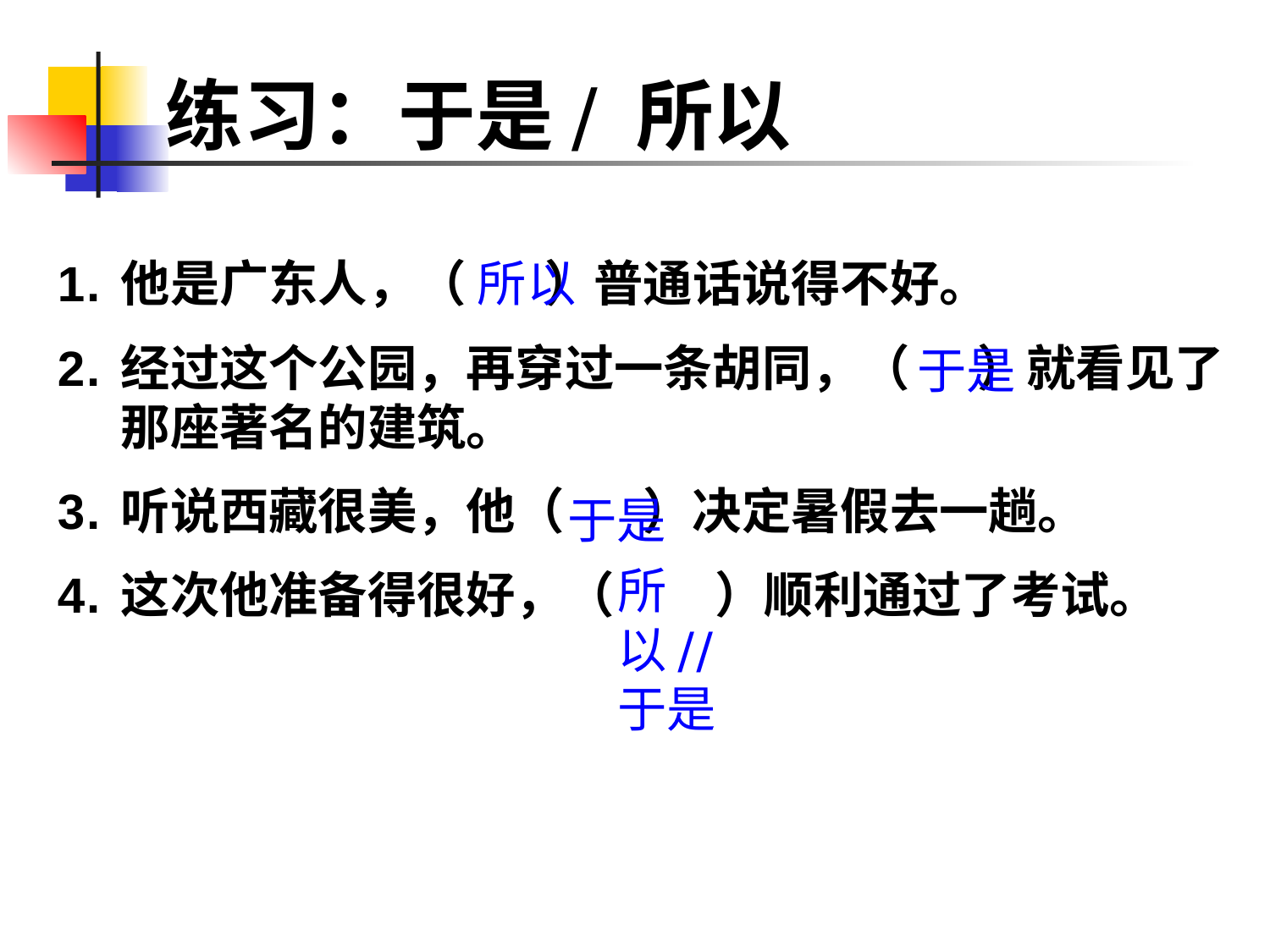

# 练习：于是/所以
他是广东人，（       ）普通话说得不好。
经过这个公园，再穿过一条胡同，（      ）就看见了那座著名的建筑。
听说西藏很美，他（       ）决定暑假去一趟。
这次他准备得很好，（         ）顺利通过了考试。
所以
于是
于是
所以//于是